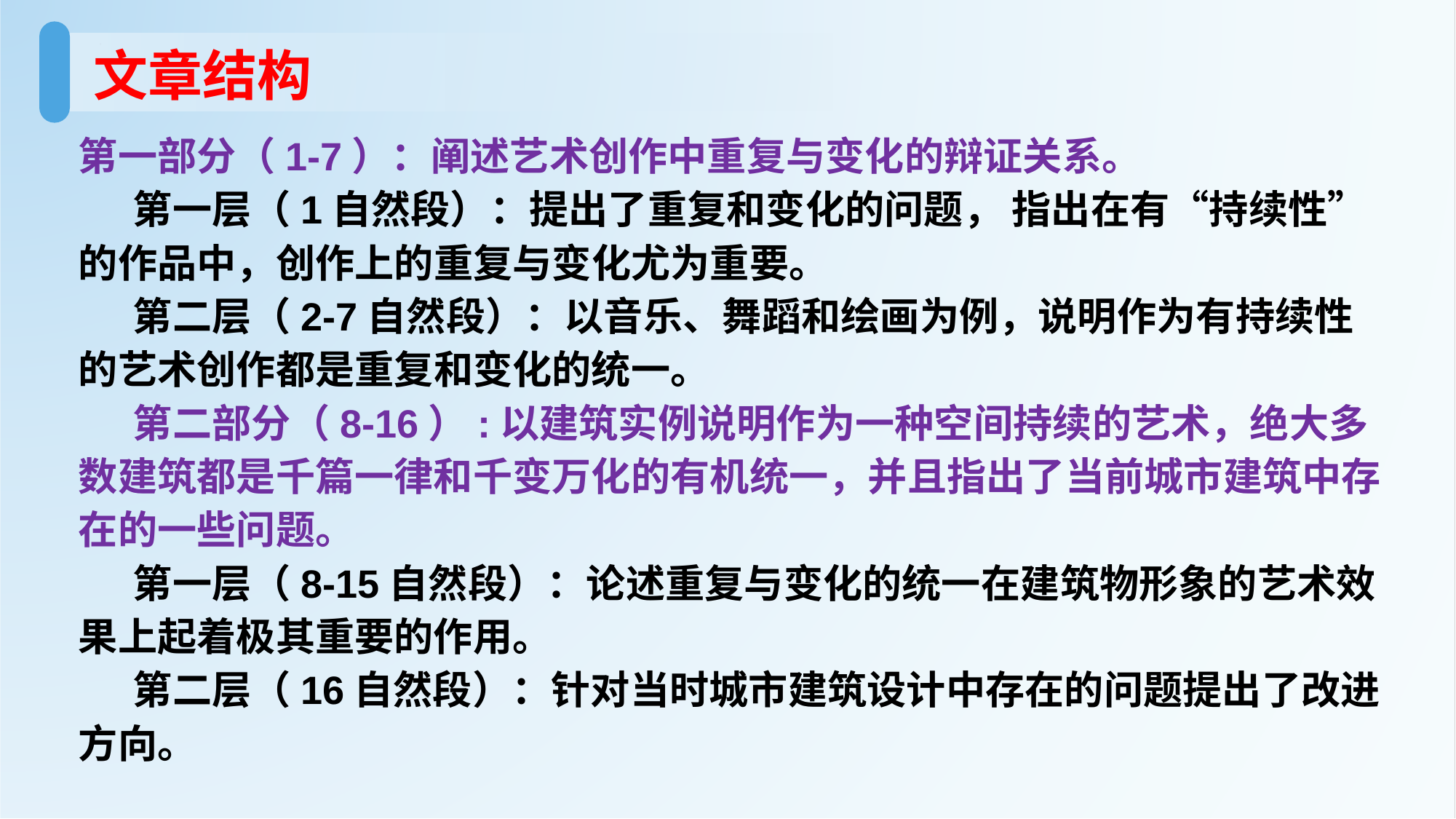

文章结构
第一部分（1-7）：阐述艺术创作中重复与变化的辩证关系。
第一层（1自然段）：提出了重复和变化的问题， 指出在有“持续性”的作品中，创作上的重复与变化尤为重要。
第二层（2-7自然段）：以音乐、舞蹈和绘画为例，说明作为有持续性的艺术创作都是重复和变化的统一。
第二部分（8-16）:以建筑实例说明作为一种空间持续的艺术，绝大多数建筑都是千篇一律和千变万化的有机统一，并且指出了当前城市建筑中存在的一些问题。
第一层（8-15自然段）：论述重复与变化的统一在建筑物形象的艺术效果上起着极其重要的作用。
第二层（16自然段）：针对当时城市建筑设计中存在的问题提出了改进方向。